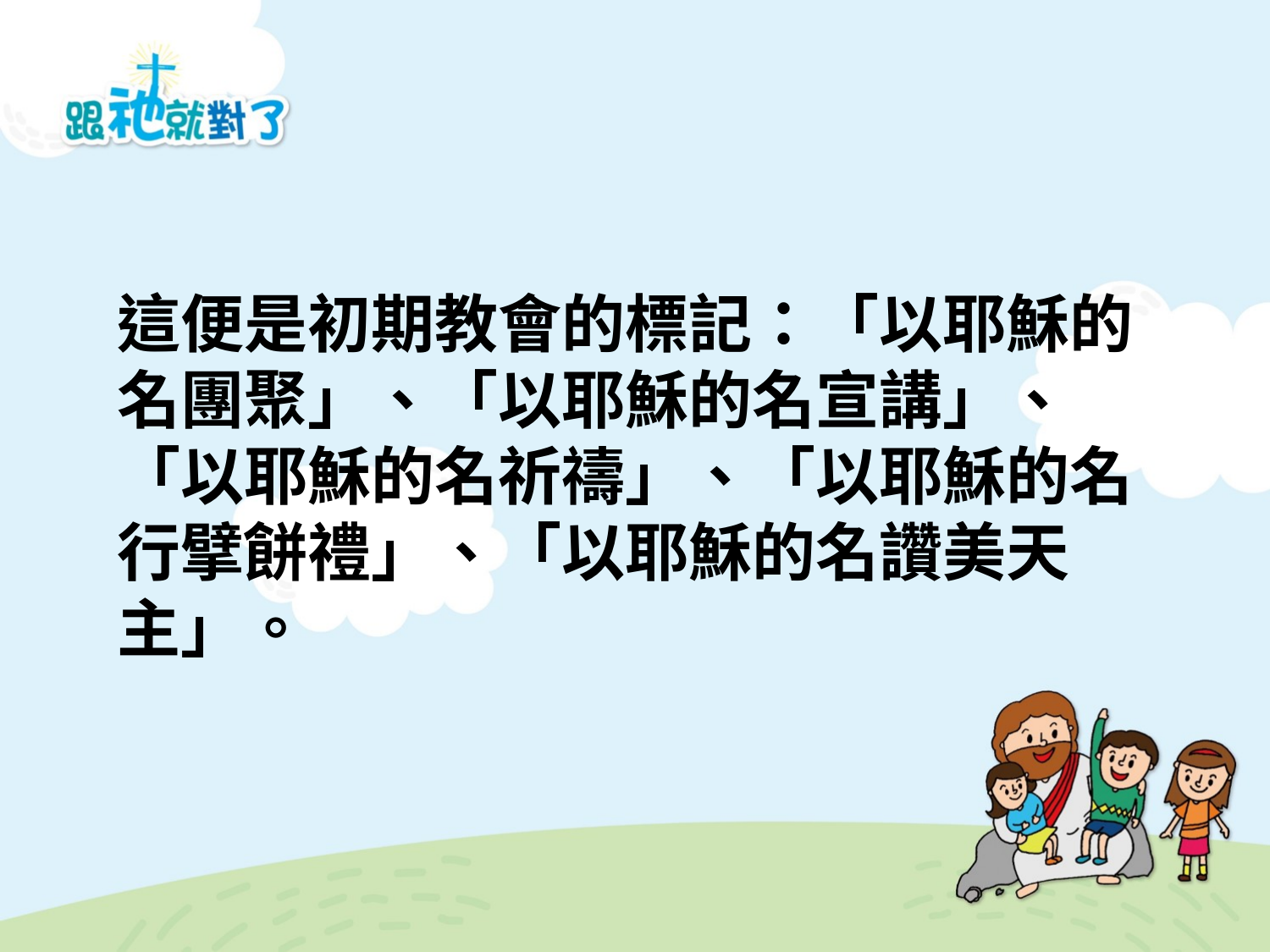

這便是初期教會的標記：「以耶穌的名團聚」、「以耶穌的名宣講」、「以耶穌的名祈禱」、「以耶穌的名行擘餅禮」、「以耶穌的名讚美天主」。